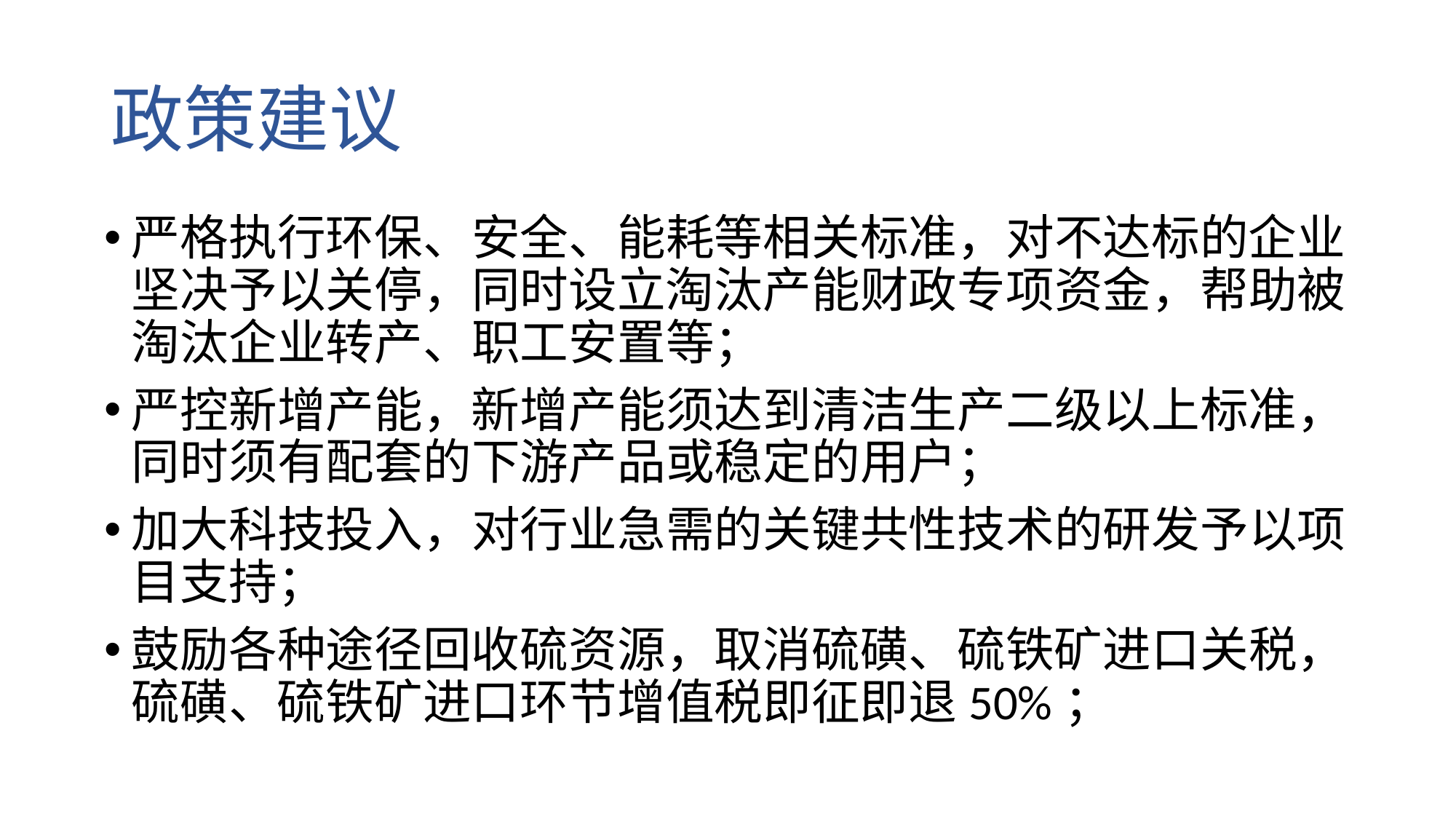

# 政策建议
严格执行环保、安全、能耗等相关标准，对不达标的企业坚决予以关停，同时设立淘汰产能财政专项资金，帮助被淘汰企业转产、职工安置等；
严控新增产能，新增产能须达到清洁生产二级以上标准，同时须有配套的下游产品或稳定的用户；
加大科技投入，对行业急需的关键共性技术的研发予以项目支持；
鼓励各种途径回收硫资源，取消硫磺、硫铁矿进口关税，硫磺、硫铁矿进口环节增值税即征即退50%；